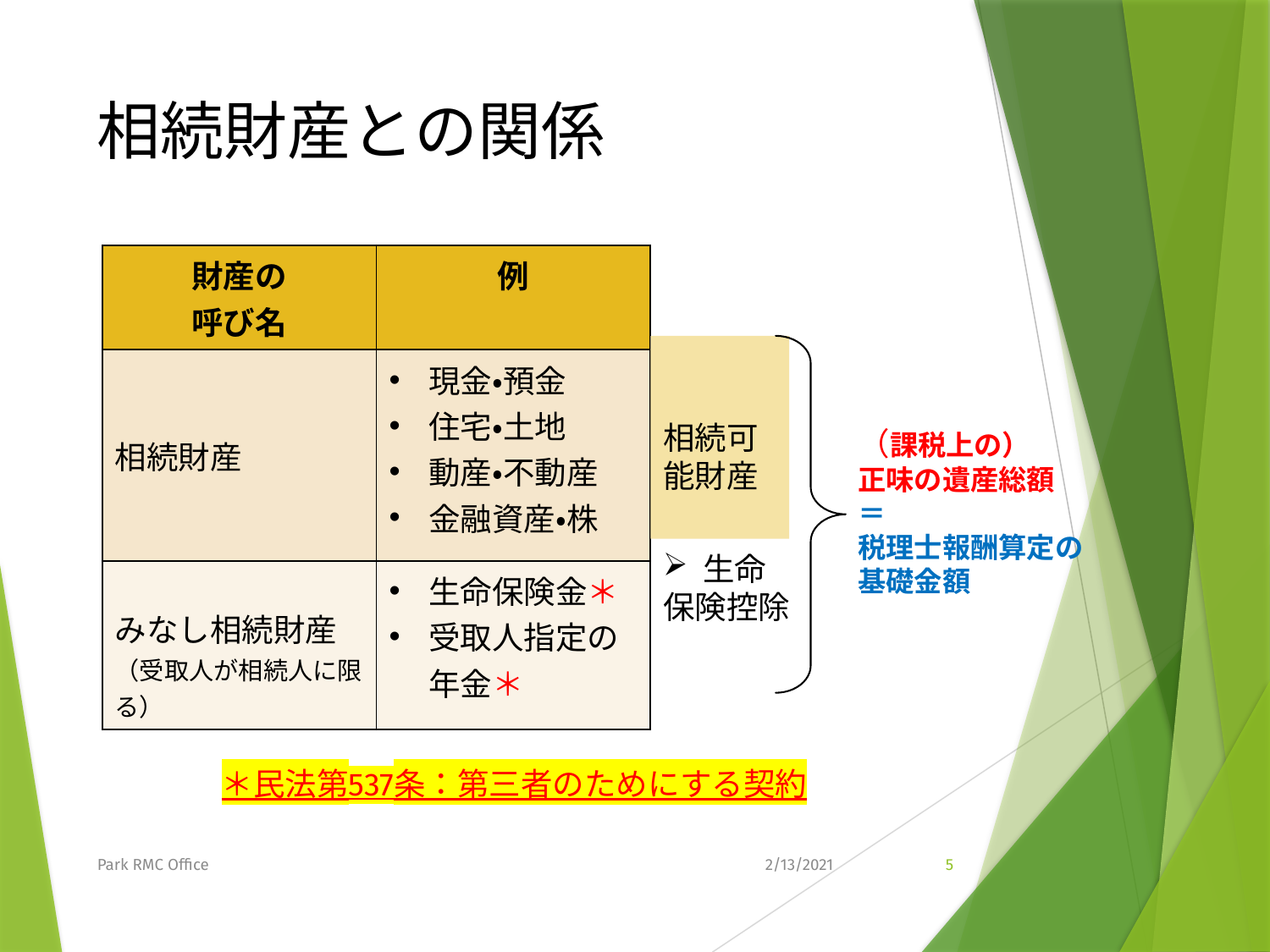

# 相続財産との関係
| 財産の 呼び名 | 例 |
| --- | --- |
| 相続財産 | 現金・預金 住宅・土地 動産・不動産 金融資産・株 |
| みなし相続財産 （受取人が相続人に限る） | 生命保険金＊ 受取人指定の年金＊ |

相続可能財産

（課税上の）
正味の遺産総額
＝
税理士報酬算定の
基礎金額
生命
保険控除
＊民法第537条：第三者のためにする契約
Park RMC Office
2/13/2021
5